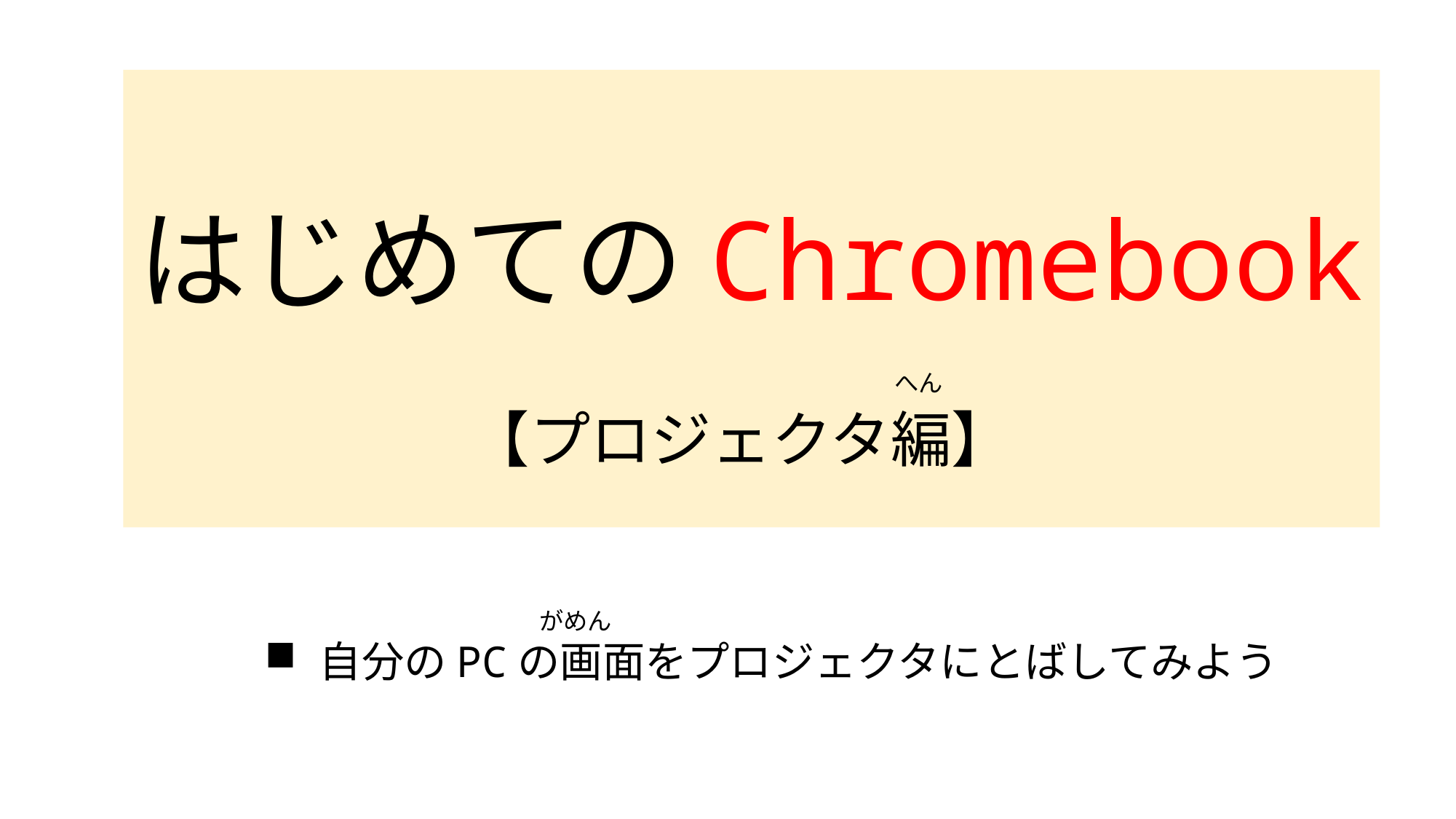

はじめてのChromebook

へん
【プロジェクタ編】
がめん
自分のPCの画面をプロジェクタにとばしてみよう